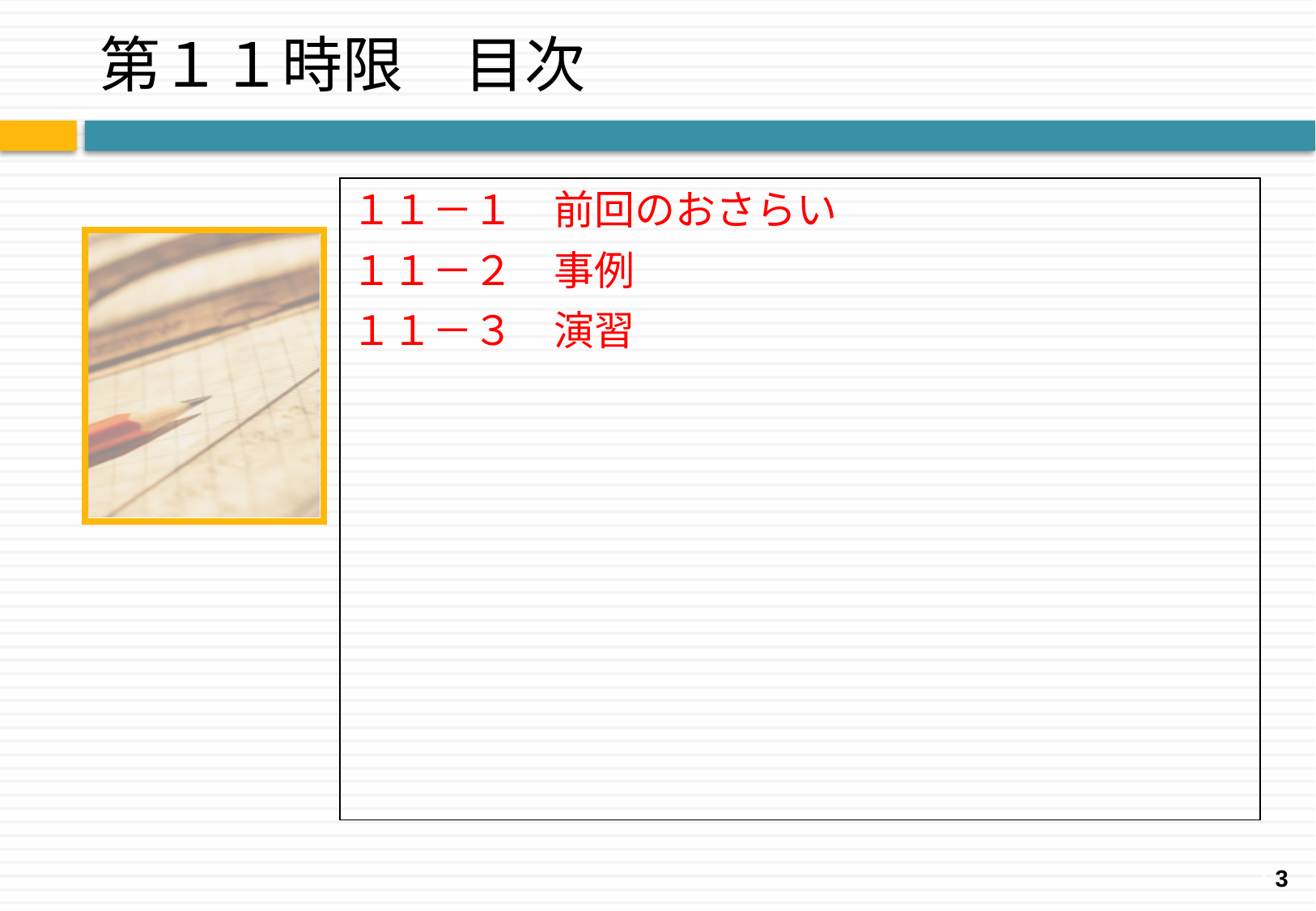

# 第１１時限　目次
１１－１　前回のおさらい
１１－２　事例
１１－３　演習
3
3